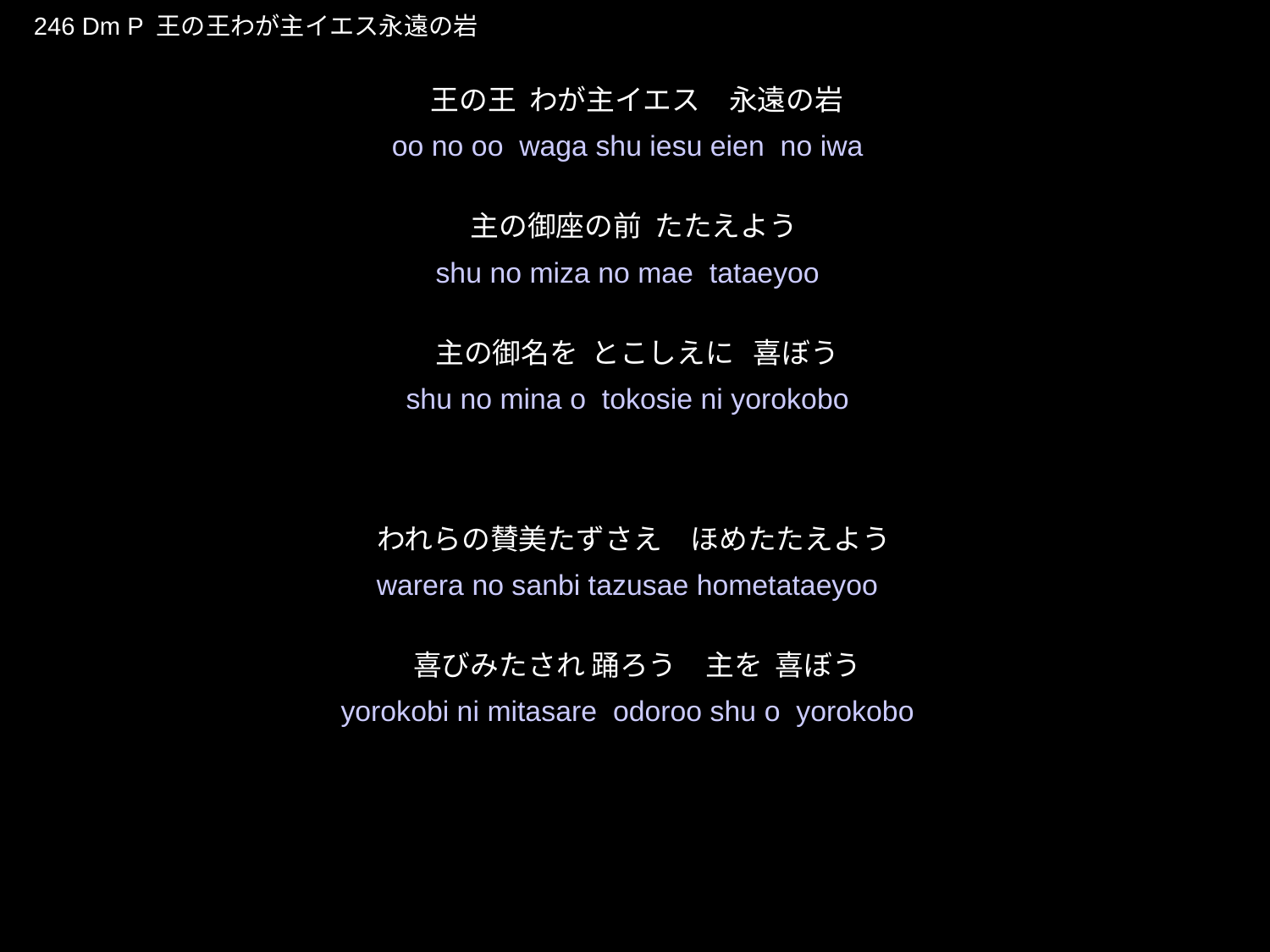

おうおおうわがしゅいえすえいえんのいわ
★P
246 Dm P 王の王わが主イエス永遠の岩
王の王  わが主イエス　永遠の岩
主の御座の前  たたえよう
主の御名を  とこしえに   喜ぼう
われらの賛美たずさえ　ほめたたえよう
喜びみたされ 踊ろう　主を  喜ぼう
★４
oo no oo  waga shu iesu eien  no iwa
shu no miza no mae  tataeyoo
shu no mina o  tokosie ni yorokobo
warera no sanbi tazusae hometataeyoo
yorokobi ni mitasare  odoroo shu o  yorokobo